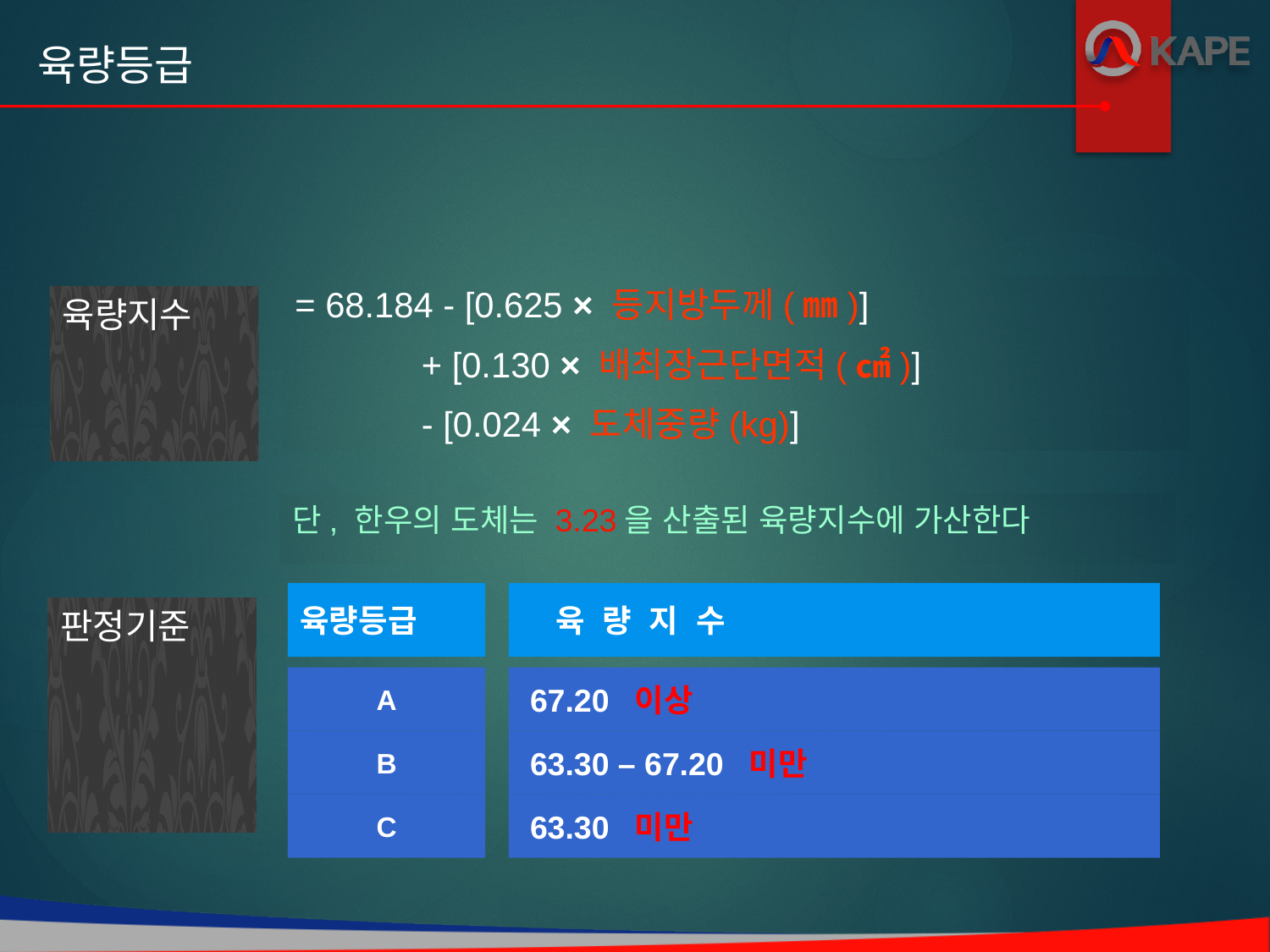

육량등급
= 68.184 - [0.625 × 등지방두께(㎜)]
             + [0.130 × 배최장근단면적(㎠)]
             - [0.024 × 도체중량(kg)]
육량지수

단, 한우의 도체는 3.23을 산출된 육량지수에 가산한다
육량등급
   육  량  지  수
A
 67.20  이상
B
 63.30 – 67.20  미만
C
 63.30  미만
판정기준